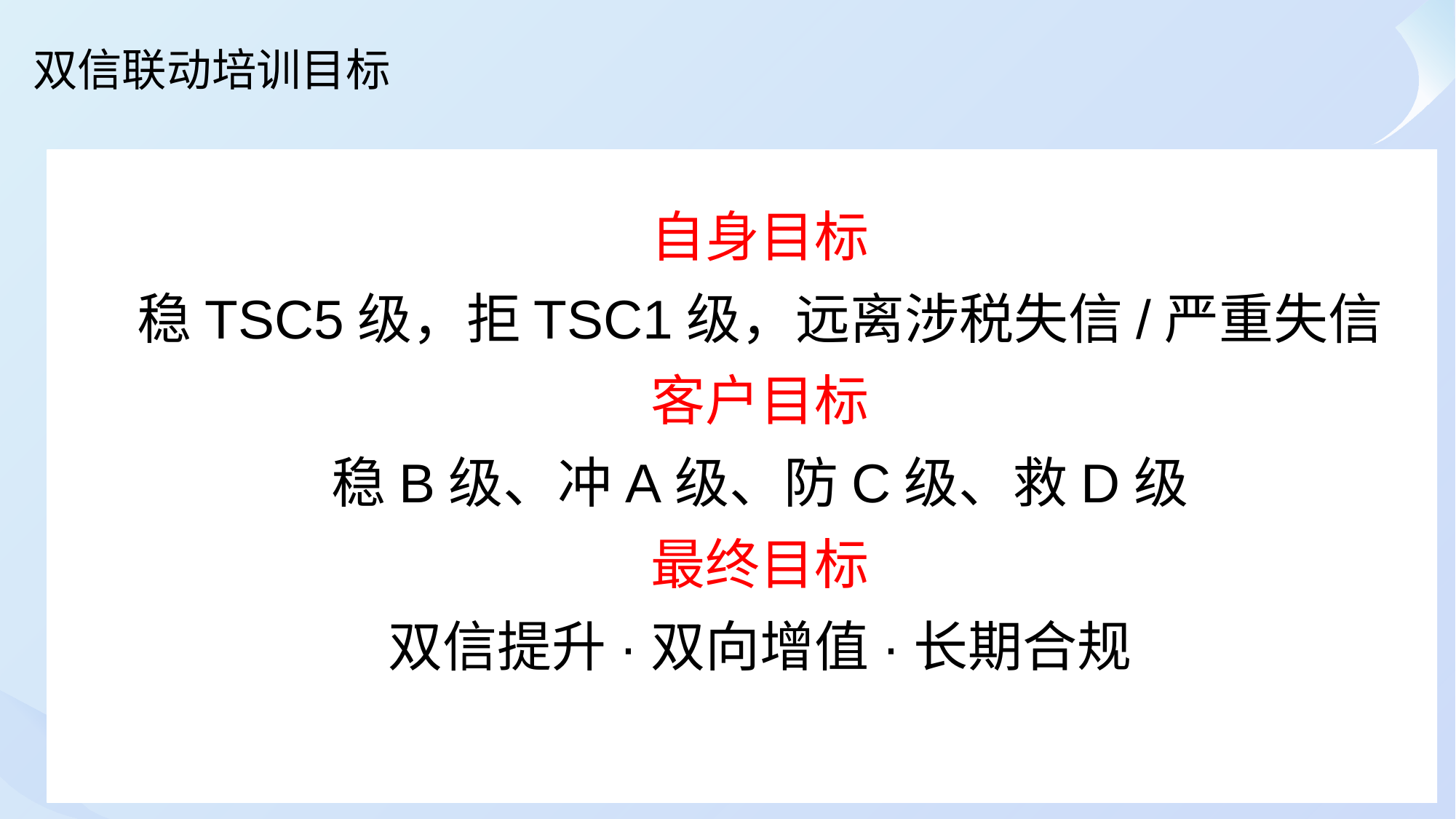

双信联动培训目标

自身目标
稳TSC5级，拒TSC1级，远离涉税失信/严重失信
客户目标
稳B级、冲A级、防C级、救D级
最终目标
双信提升·双向增值·长期合规